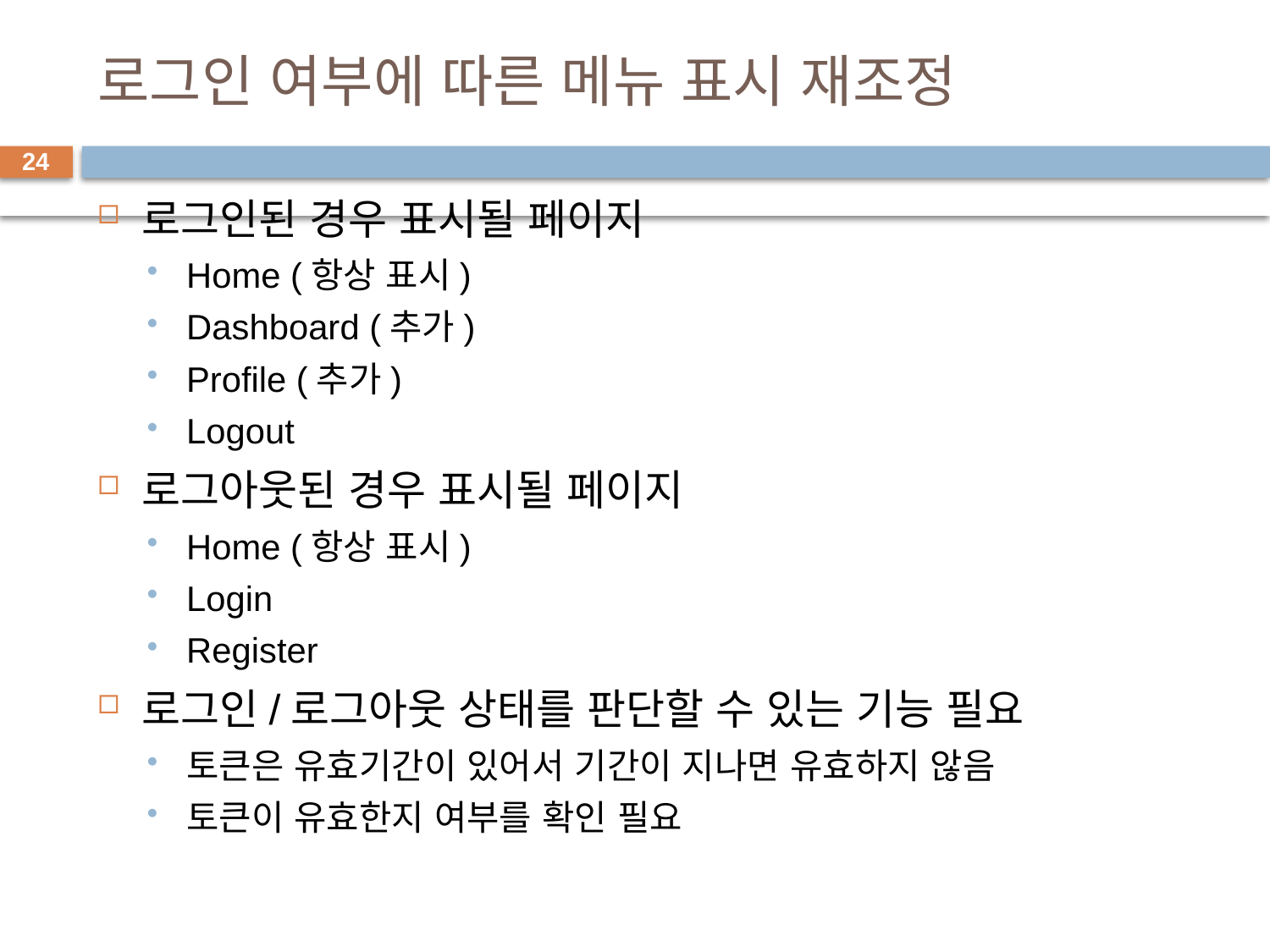

# 로그인 여부에 따른 메뉴 표시 재조정
24
로그인된 경우 표시될 페이지
Home (항상 표시)
Dashboard (추가)
Profile (추가)
Logout
로그아웃된 경우 표시될 페이지
Home (항상 표시)
Login
Register
로그인/로그아웃 상태를 판단할 수 있는 기능 필요
토큰은 유효기간이 있어서 기간이 지나면 유효하지 않음
토큰이 유효한지 여부를 확인 필요